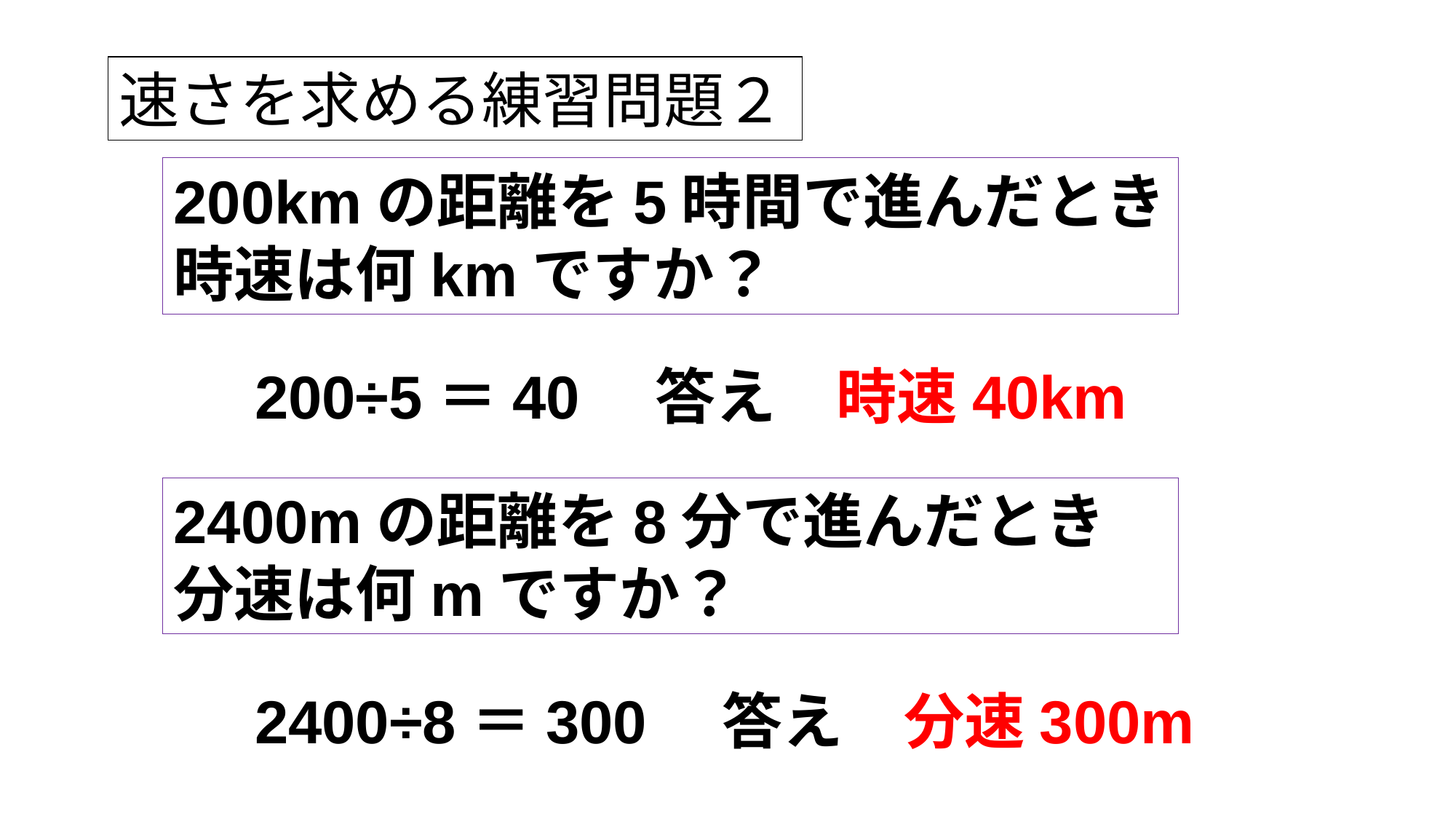

速さを求める練習問題２
200kmの距離を5時間で進んだとき
時速は何kmですか？
200÷5＝40　答え　時速40km
2400mの距離を8分で進んだとき
分速は何mですか？
2400÷8＝300　答え　分速300m